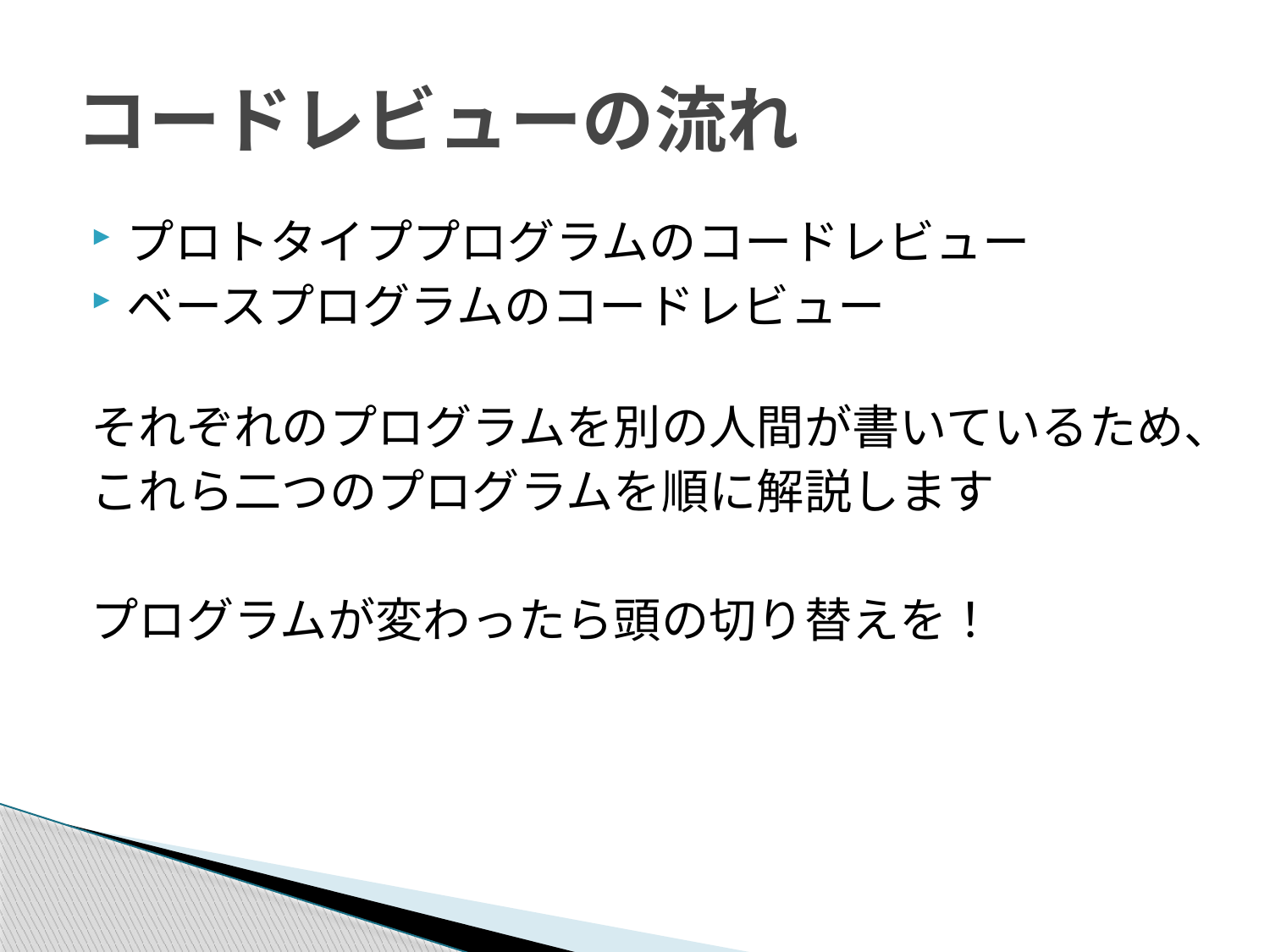

# コードレビューの流れ
プロトタイププログラムのコードレビュー
ベースプログラムのコードレビュー
それぞれのプログラムを別の人間が書いているため、
これら二つのプログラムを順に解説します

プログラムが変わったら頭の切り替えを！